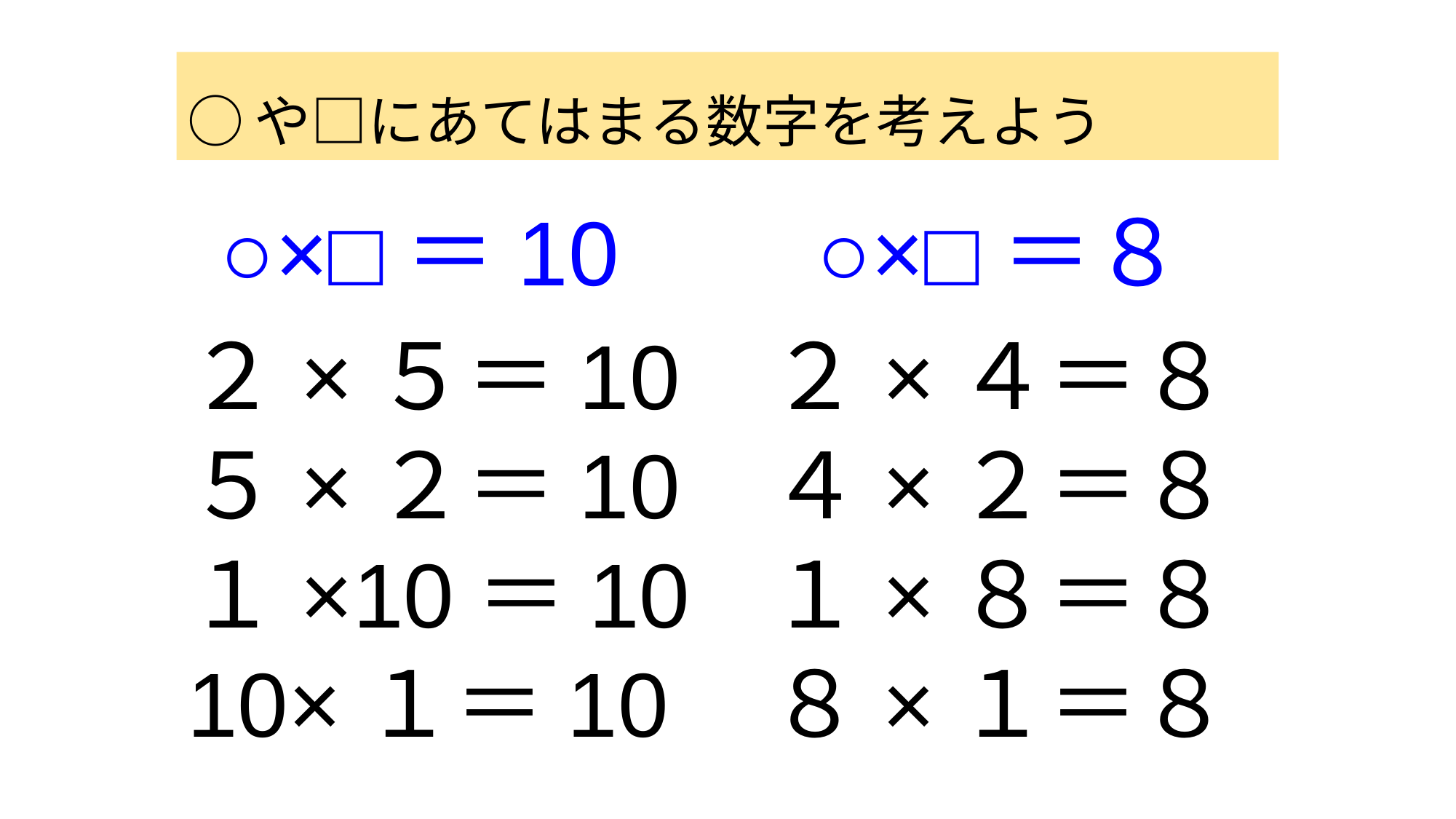

○や□にあてはまる数字を考えよう
○×□＝10
○×□＝８
２×５＝10
５×２＝10
１×10＝10
10×１＝10
２×４＝８
４×２＝８
１×８＝８
８×１＝８